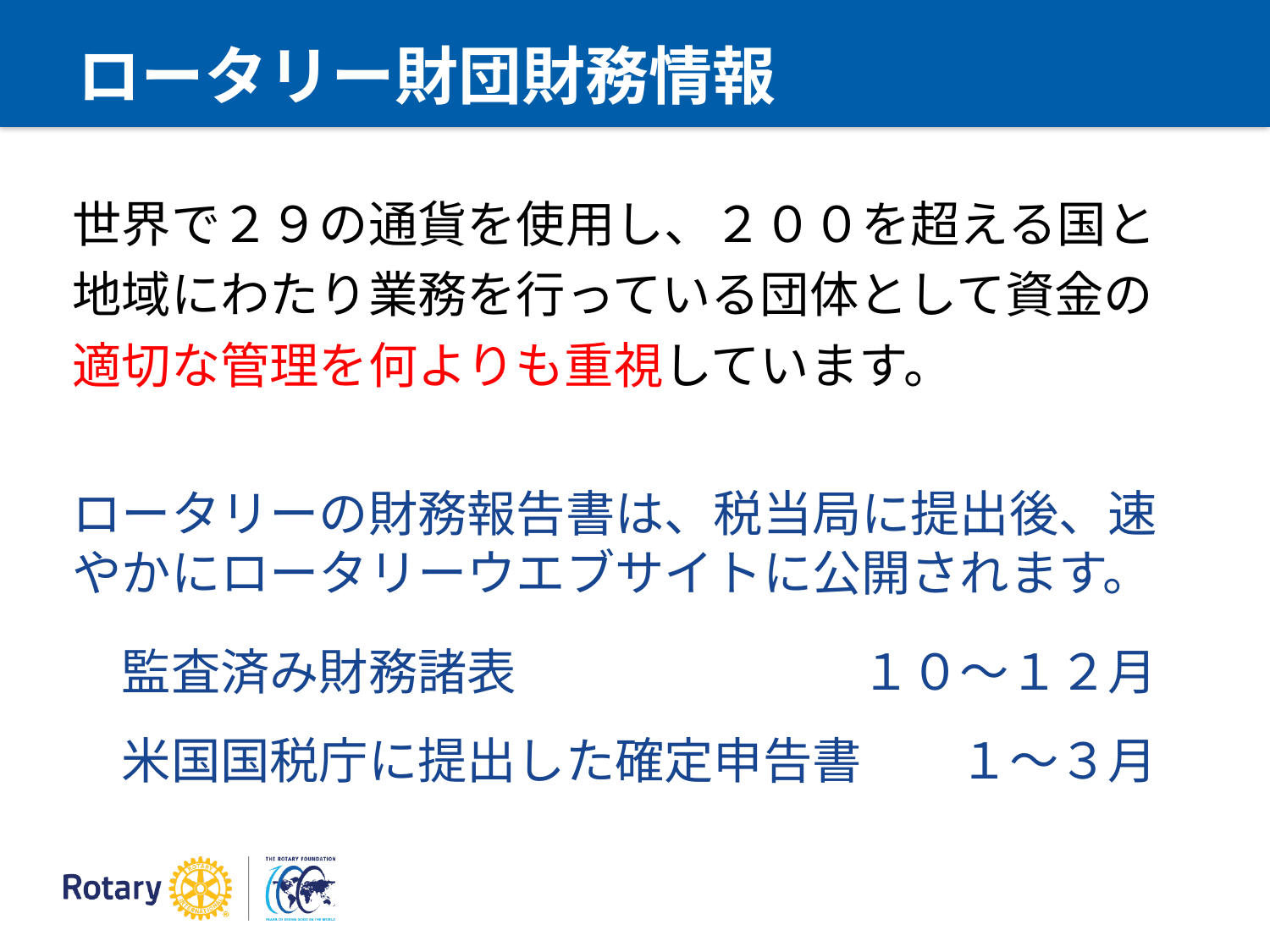

# ロータリー財団財務情報
世界で２９の通貨を使用し、２００を超える国と地域にわたり業務を行っている団体として資金の
適切な管理を何よりも重視しています。
ロータリーの財務報告書は、税当局に提出後、速やかにロータリーウエブサイトに公開されます。
　監査済み財務諸表　　　　　　　１０～１２月
　米国国税庁に提出した確定申告書　　１～３月